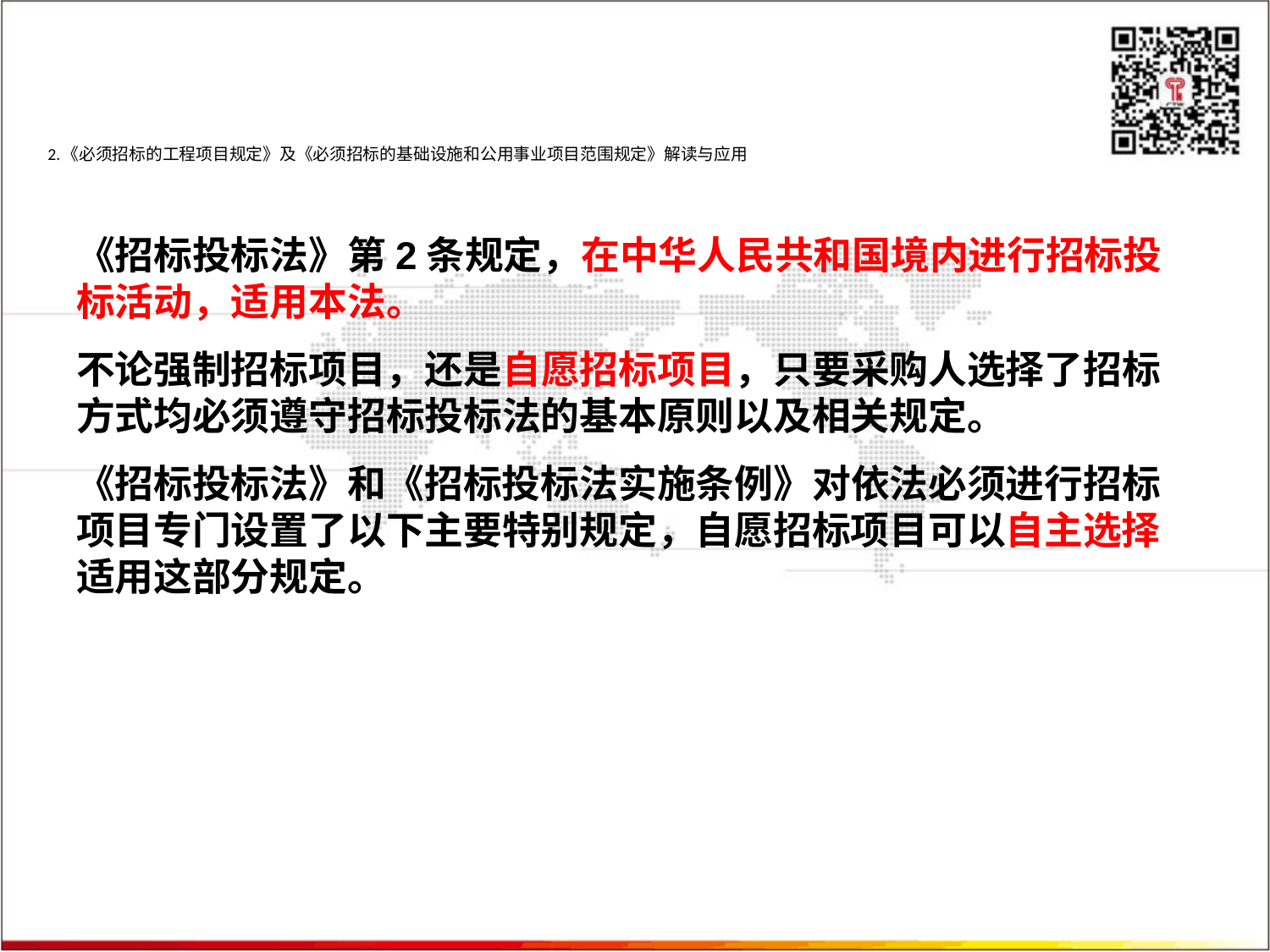

# 2.《必须招标的工程项目规定》及《必须招标的基础设施和公用事业项目范围规定》解读与应用
《招标投标法》第2条规定，在中华人民共和国境内进行招标投标活动，适用本法。
不论强制招标项目，还是自愿招标项目，只要采购人选择了招标方式均必须遵守招标投标法的基本原则以及相关规定。
《招标投标法》和《招标投标法实施条例》对依法必须进行招标项目专门设置了以下主要特别规定，自愿招标项目可以自主选择适用这部分规定。